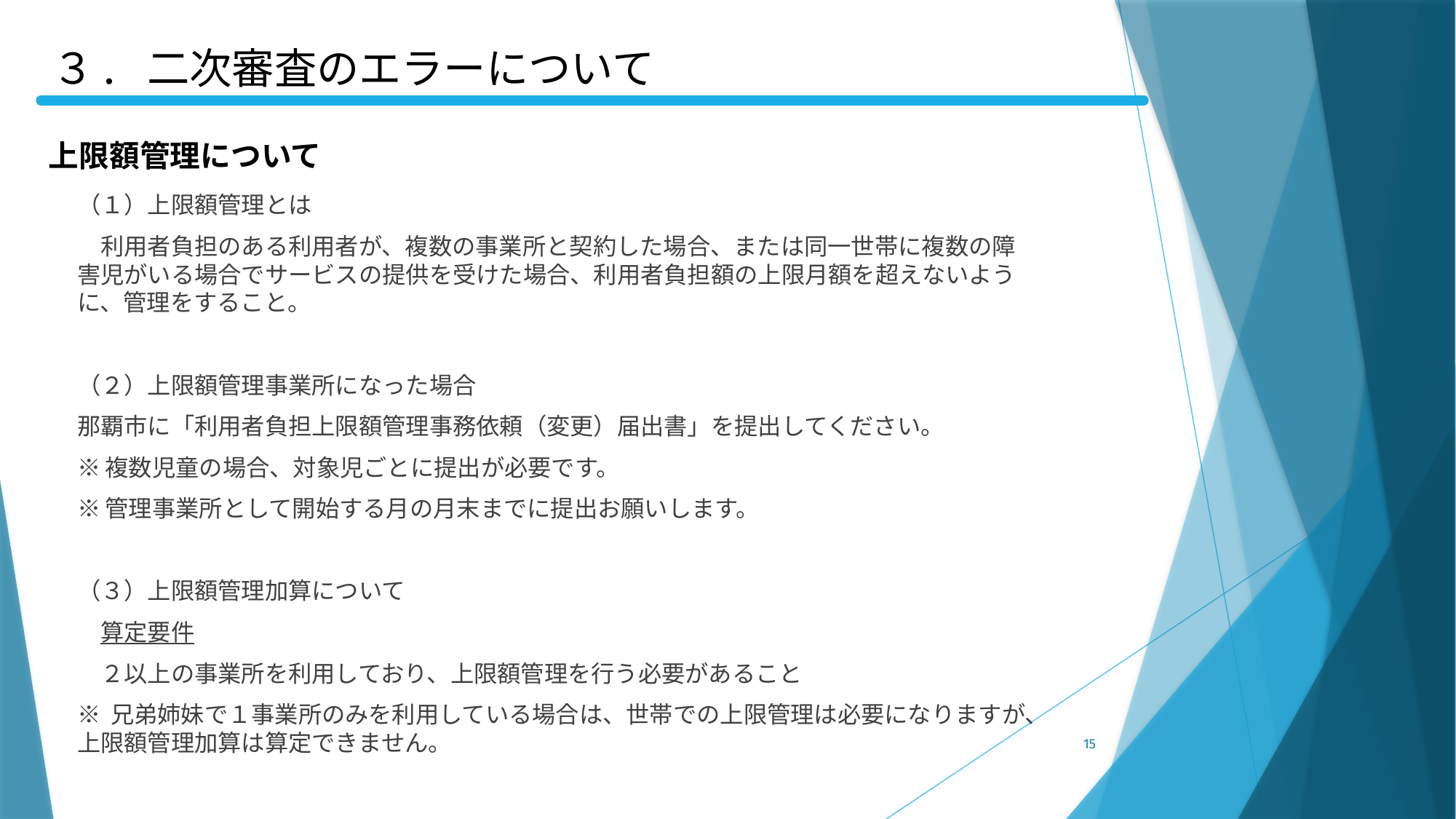

３.  二次審査のエラーについて
上限額管理について
（１）上限額管理とは
　利用者負担のある利用者が、複数の事業所と契約した場合、または同一世帯に複数の障害児がいる場合でサービスの提供を受けた場合、利用者負担額の上限月額を超えないように、管理をすること。

（２）上限額管理事業所になった場合
那覇市に「利用者負担上限額管理事務依頼（変更）届出書」を提出してください。
※複数児童の場合、対象児ごとに提出が必要です。
※管理事業所として開始する月の月末までに提出お願いします。

（３）上限額管理加算について
　算定要件
　２以上の事業所を利用しており、上限額管理を行う必要があること
※ 兄弟姉妹で１事業所のみを利用している場合は、世帯での上限管理は必要になりますが、上限額管理加算は算定できません。
15